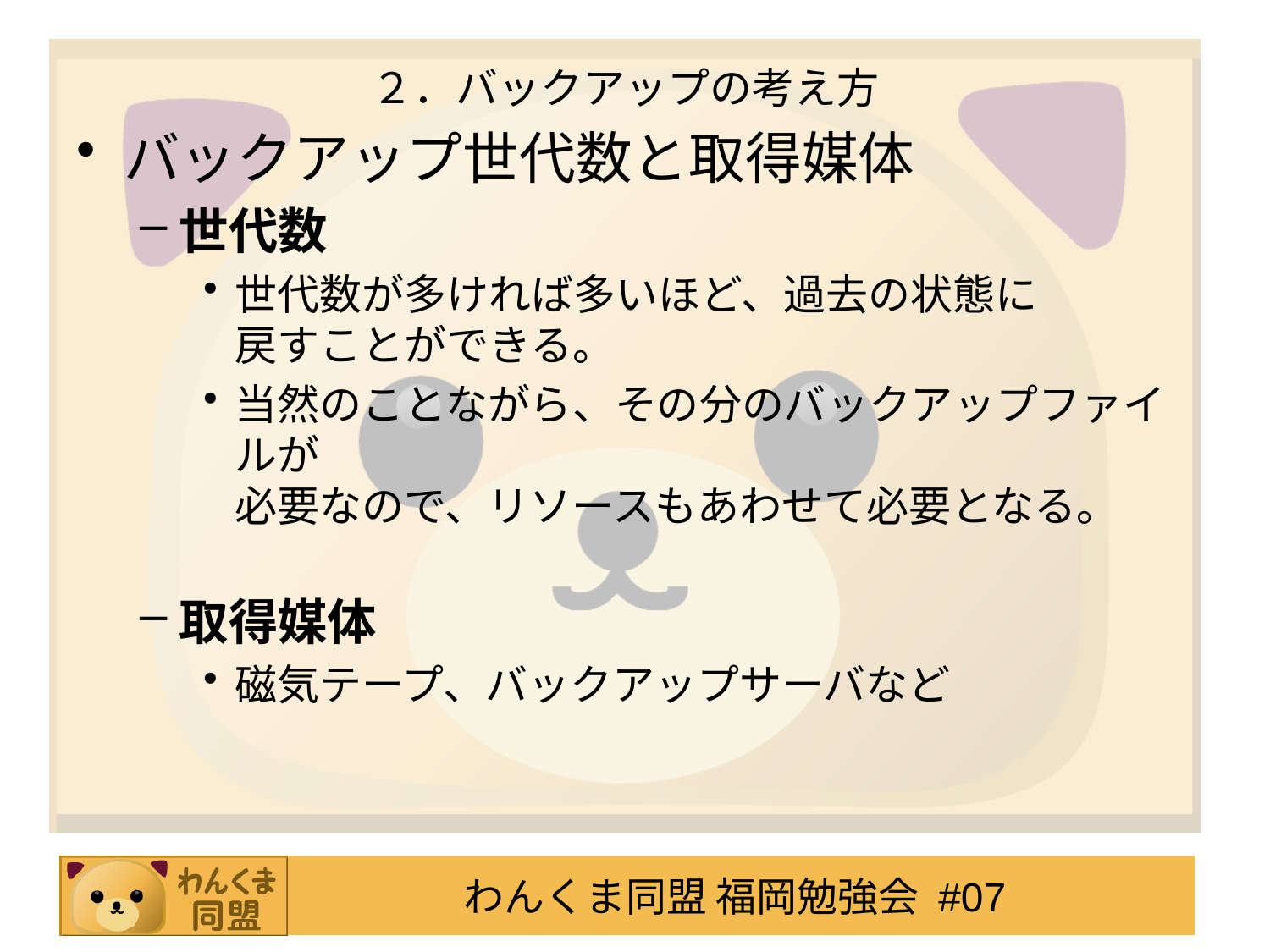

# ２．バックアップの考え方
バックアップ世代数と取得媒体
世代数
世代数が多ければ多いほど、過去の状態に
戻すことができる。
当然のことながら、その分のバックアップファイルが
必要なので、リソースもあわせて必要となる。
取得媒体
磁気テープ、バックアップサーバなど